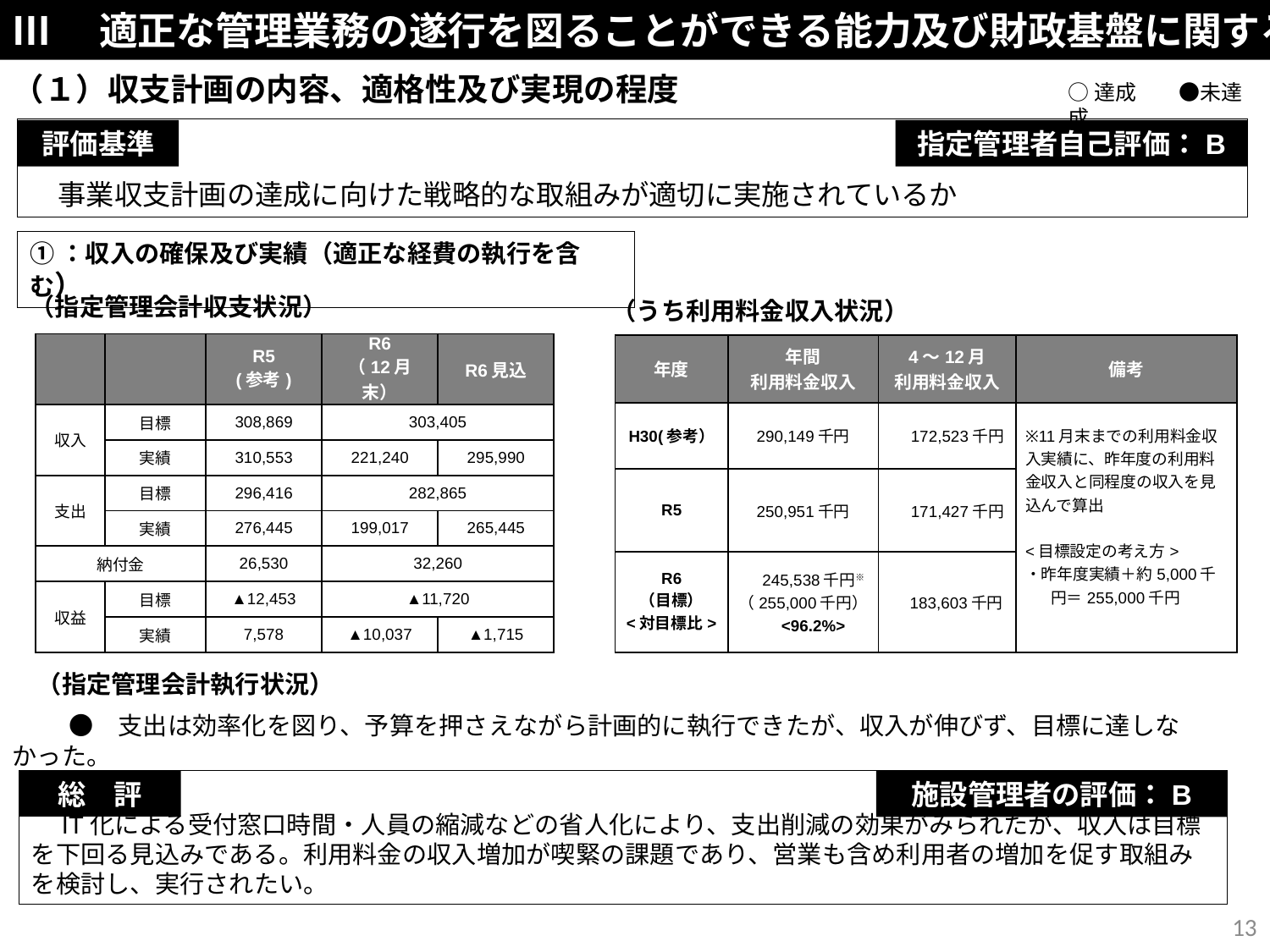

Ⅲ　適正な管理業務の遂行を図ることができる能力及び財政基盤に関する項目
（１）収支計画の内容、適格性及び実現の程度
○達成　　●未達成

　事業収支計画の達成に向けた戦略的な取組みが適切に実施されているか
評価基準
指定管理者自己評価：B
①：収入の確保及び実績（適正な経費の執行を含む）
（指定管理会計収支状況）
（うち利用料金収入状況）
|  |  | R5 (参考) | R6 （12月末） | R6見込 |
| --- | --- | --- | --- | --- |
| 収入 | 目標 | 308,869 | 303,405 | 303,405 |
|  | 実績 | 310,553 | 221,240 | 295,990 |
| 支出 | 目標 | 296,416 | 282,865 | 282,865 |
|  | 実績 | 276,445 | 199,017 | 265,445 |
| 納付金 |  | 26,530 | 32,260 |  |
| 収益 | 目標 | ▲12,453 | ▲11,720 | ▲11,720 |
|  | 実績 | 7,578 | ▲10,037 | ▲1,715 |
| 年度 | 年間 利用料金収入 | 4～12月 利用料金収入 | 備考 |
| --- | --- | --- | --- |
| H30(参考） | 290,149千円 | 172,523千円 | ※11月末までの利用料金収入実績に、昨年度の利用料金収入と同程度の収入を見込んで算出 　 <目標設定の考え方> ・昨年度実績＋約5,000千円＝255,000千円 |
| R5 | 250,951千円 | 171,427千円 |  |
| R6 （目標） <対目標比> | 245,538千円※ （255,000千円） 　<96.2%> | 183,603千円 |  |
　（指定管理会計執行状況）

　　●　支出は効率化を図り、予算を押さえながら計画的に執行できたが、収入が伸びず、目標に達しなかった。
　IT化による受付窓口時間・人員の縮減などの省人化により、支出削減の効果がみられたが、収入は目標を下回る見込みである。利用料金の収入増加が喫緊の課題であり、営業も含め利用者の増加を促す取組みを検討し、実行されたい。
総　評
施設管理者の評価：B
13